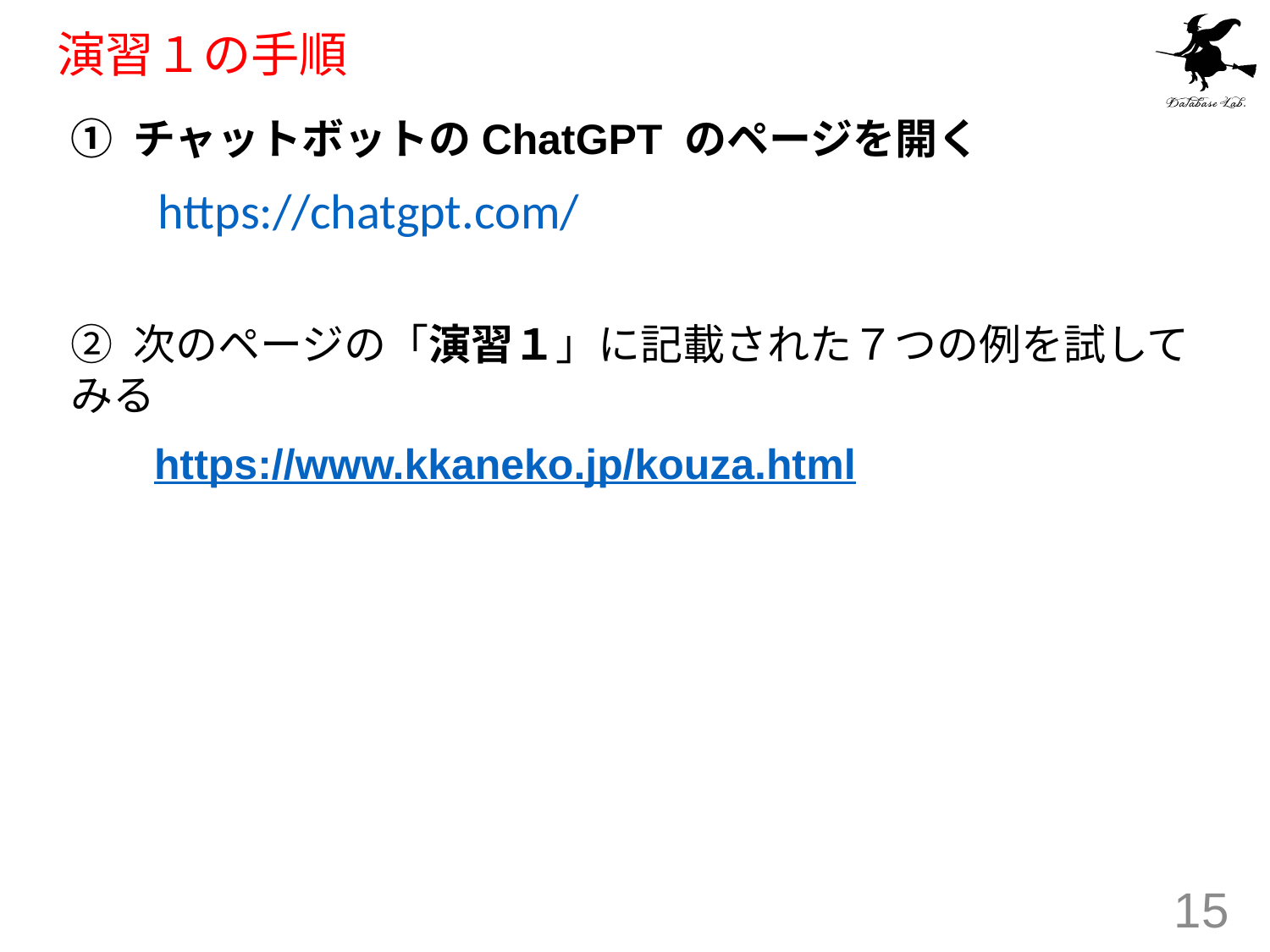

# 演習１の手順
① チャットボットのChatGPT のページを開く

② 次のページの「演習１」に記載された７つの例を試してみる
       https://www.kkaneko.jp/kouza.html

https://chatgpt.com/
15